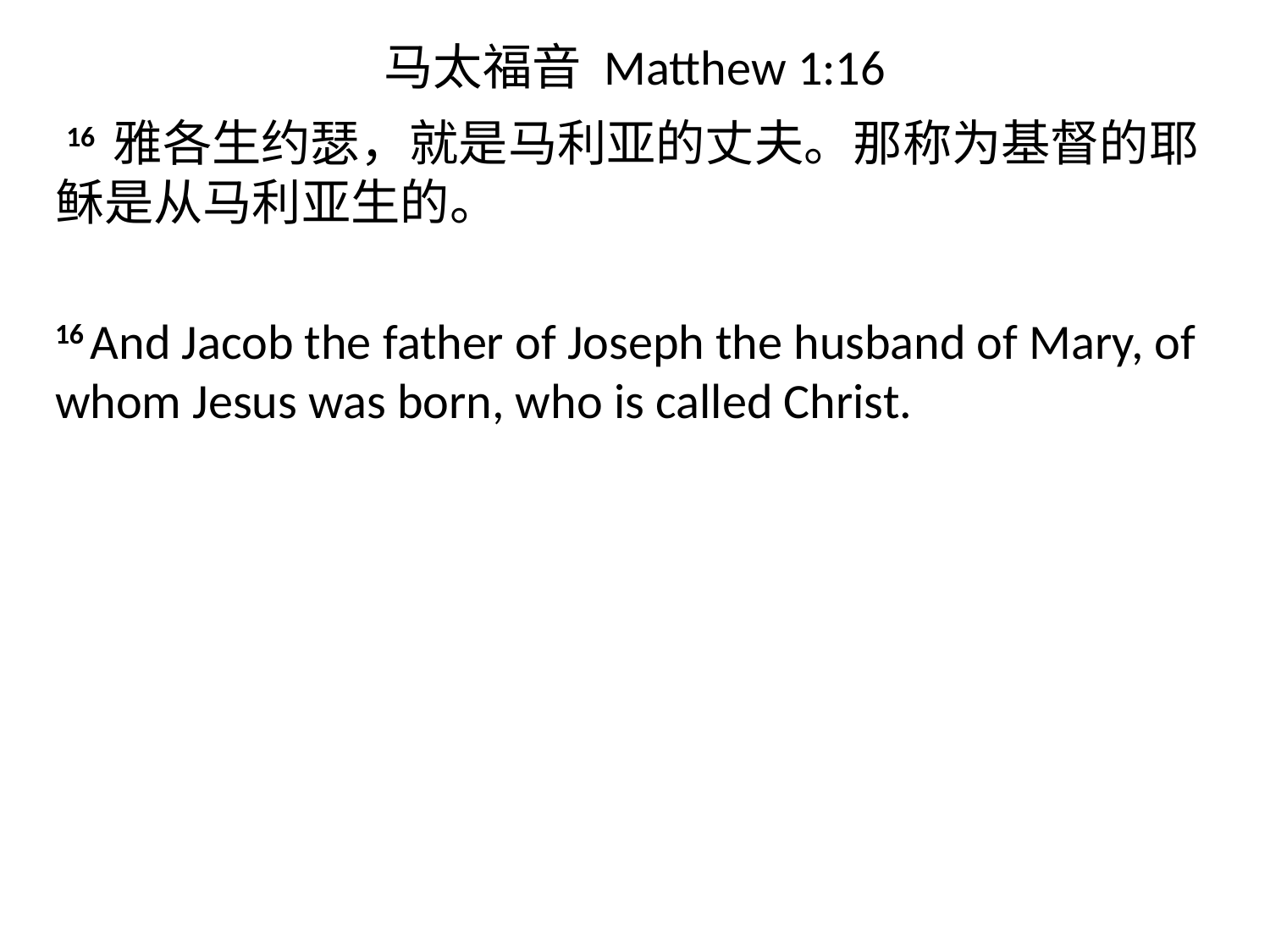

# 马太福音 Matthew 1:16
 16 雅各生约瑟，就是马利亚的丈夫。那称为基督的耶稣是从马利亚生的。

16 And Jacob the father of Joseph the husband of Mary, of whom Jesus was born, who is called Christ.